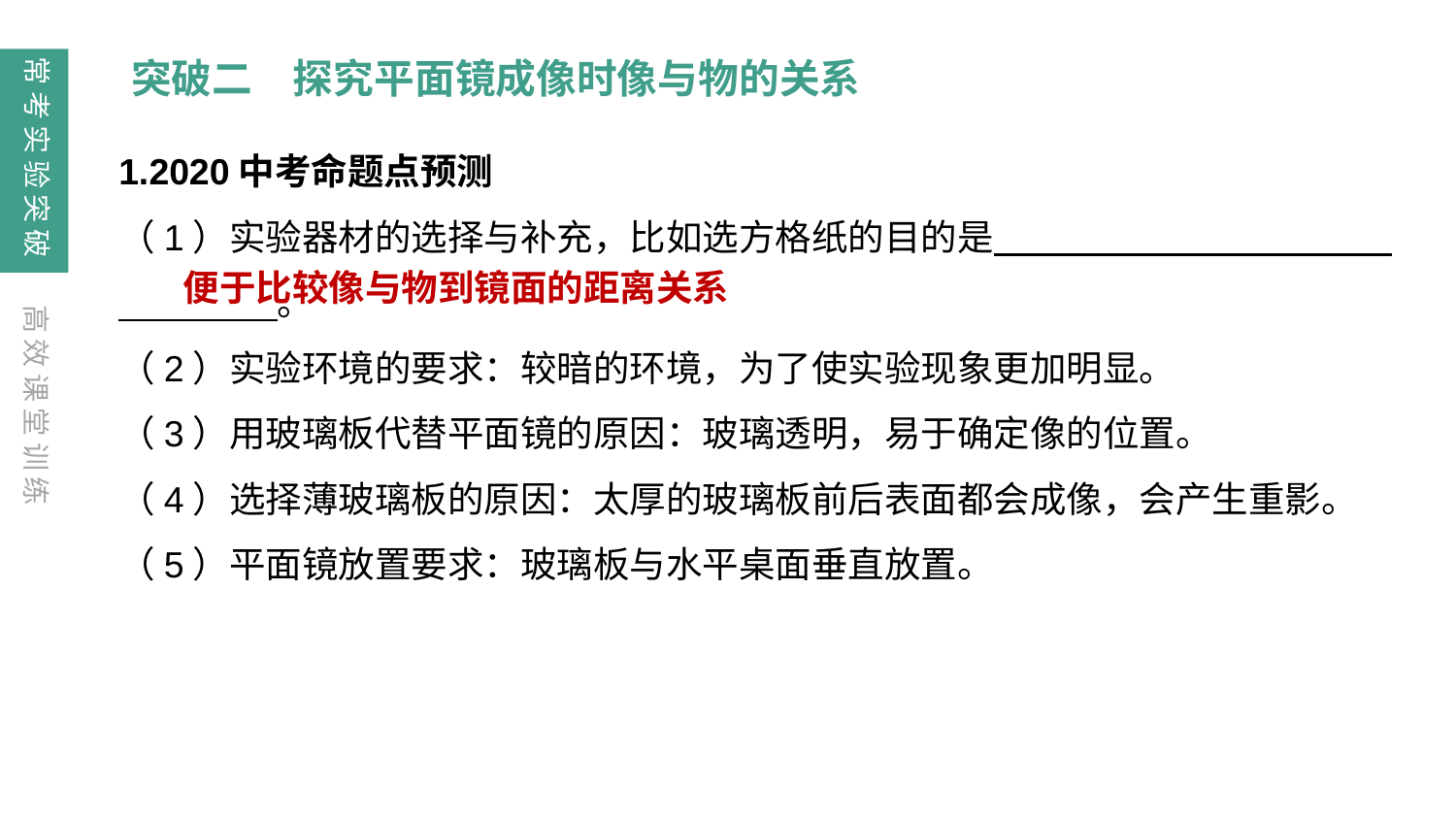

突破二　探究平面镜成像时像与物的关系
常考实验突破

1.2020中考命题点预测
（1）实验器材的选择与补充，比如选方格纸的目的是　　　　　　　　                    　　　。
（2）实验环境的要求：较暗的环境，为了使实验现象更加明显。
（3）用玻璃板代替平面镜的原因：玻璃透明，易于确定像的位置。
（4）选择薄玻璃板的原因：太厚的玻璃板前后表面都会成像，会产生重影。
（5）平面镜放置要求：玻璃板与水平桌面垂直放置。
便于比较像与物到镜面的距离关系
高效课堂训练